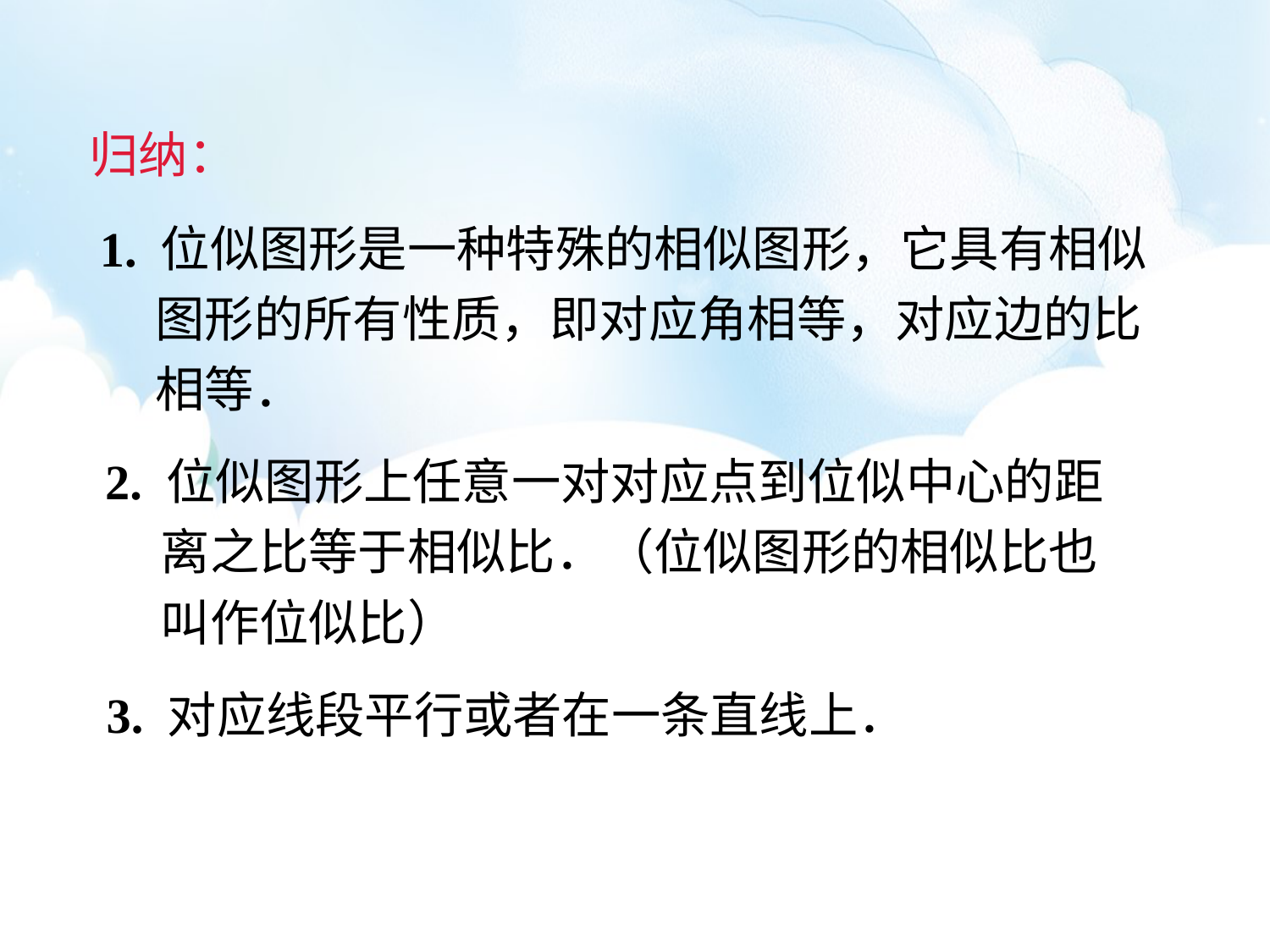

归纳：
1. 位似图形是一种特殊的相似图形，它具有相似
    图形的所有性质，即对应角相等，对应边的比
    相等．
2. 位似图形上任意一对对应点到位似中心的距
    离之比等于相似比．（位似图形的相似比也
    叫作位似比）
3. 对应线段平行或者在一条直线上．